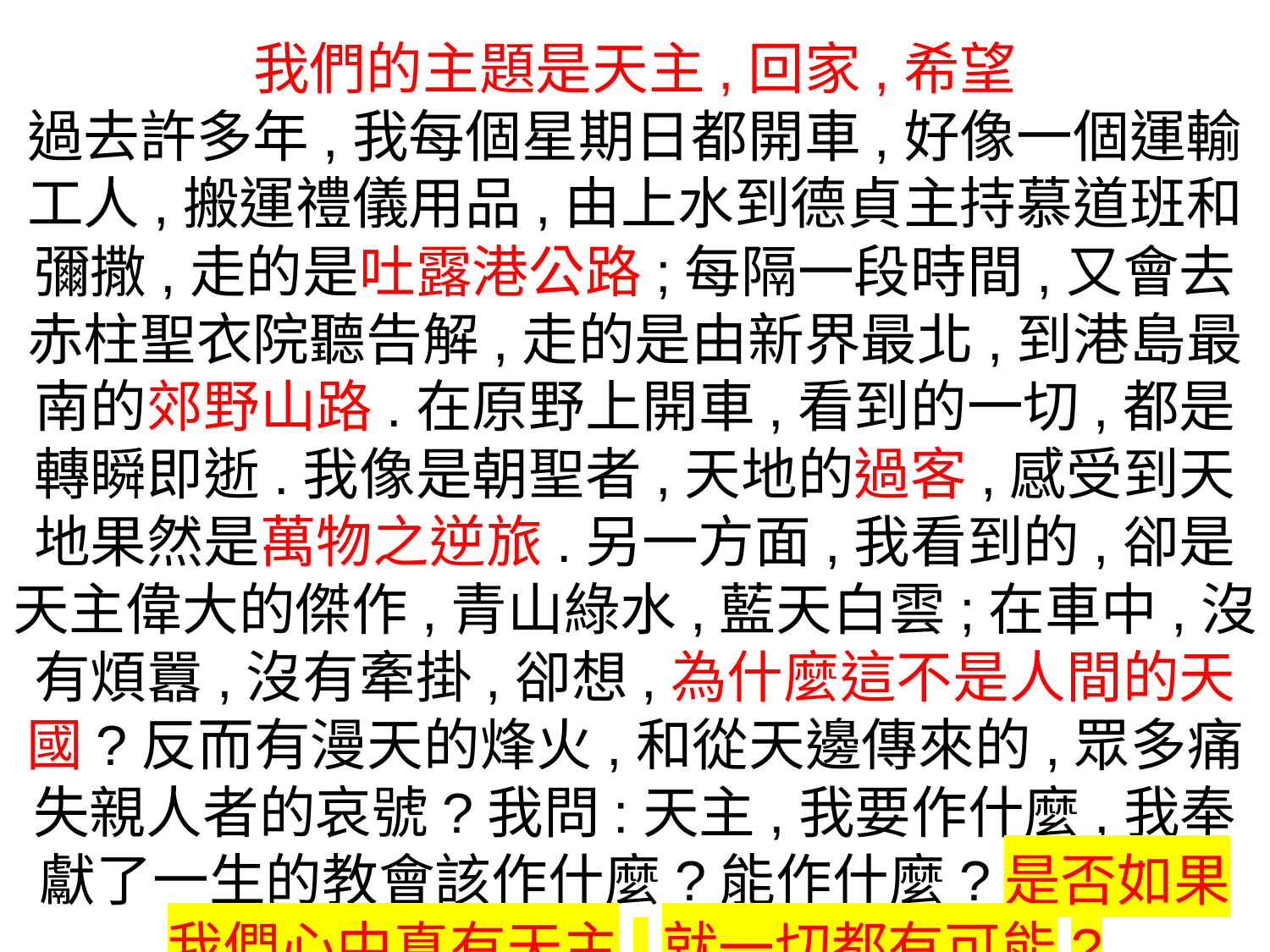

我們的主題是天主,回家,希望
過去許多年,我每個星期日都開車,好像一個運輸工人,搬運禮儀用品,由上水到德貞主持慕道班和彌撒,走的是吐露港公路;每隔一段時間,又會去赤柱聖衣院聽告解,走的是由新界最北,到港島最南的郊野山路.在原野上開車,看到的一切,都是轉瞬即逝.我像是朝聖者,天地的過客,感受到天地果然是萬物之逆旅.另一方面,我看到的,卻是天主偉大的傑作,青山綠水,藍天白雲;在車中,沒有煩囂,沒有牽掛,卻想,為什麼這不是人間的天國?反而有漫天的烽火,和從天邊傳來的,眾多痛失親人者的哀號?我問:天主,我要作什麼,我奉獻了一生的教會該作什麼?能作什麼?是否如果我們心中真有天主,就一切都有可能?